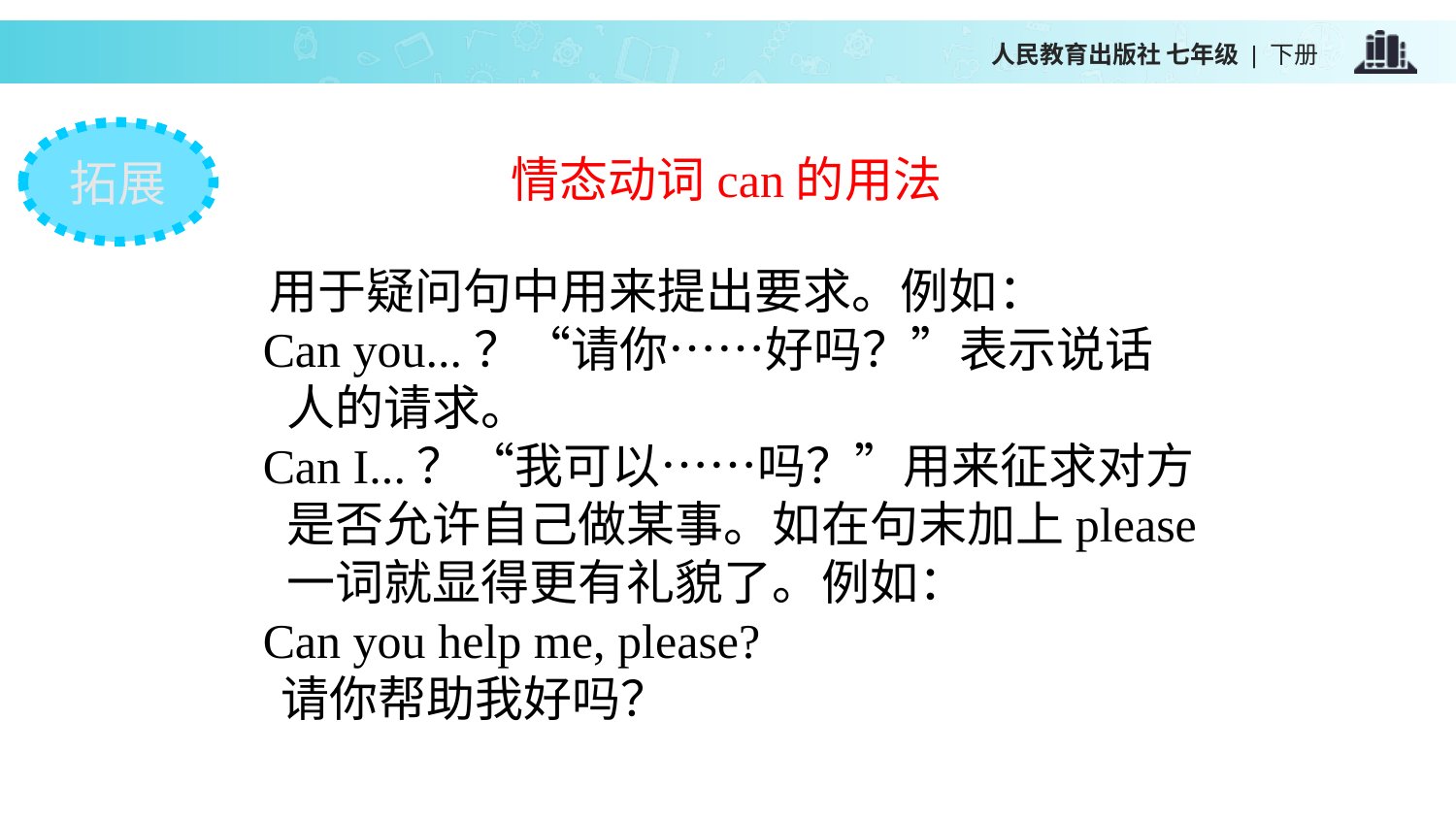

拓展
情态动词can的用法
    用于疑问句中用来提出要求。例如：
    Can you...？“请你……好吗？”表示说话人的请求。
    Can I...？“我可以……吗？”用来征求对方是否允许自己做某事。如在句末加上please一词就显得更有礼貌了。例如：
    Can you help me, please?
     请你帮助我好吗？